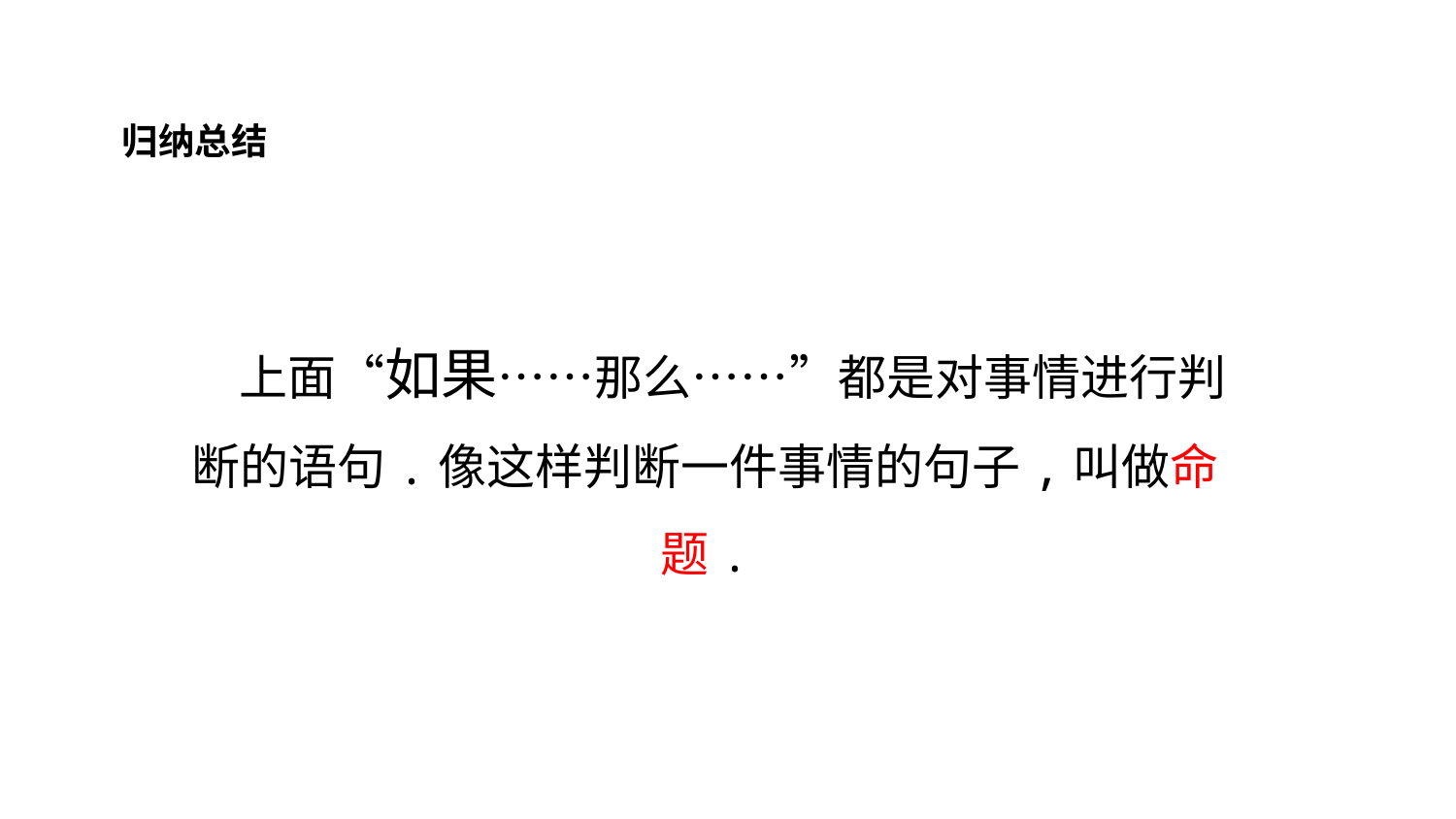

归纳总结

    上面“如果……那么……”都是对事情进行判断的语句.像这样判断一件事情的句子,叫做命题.